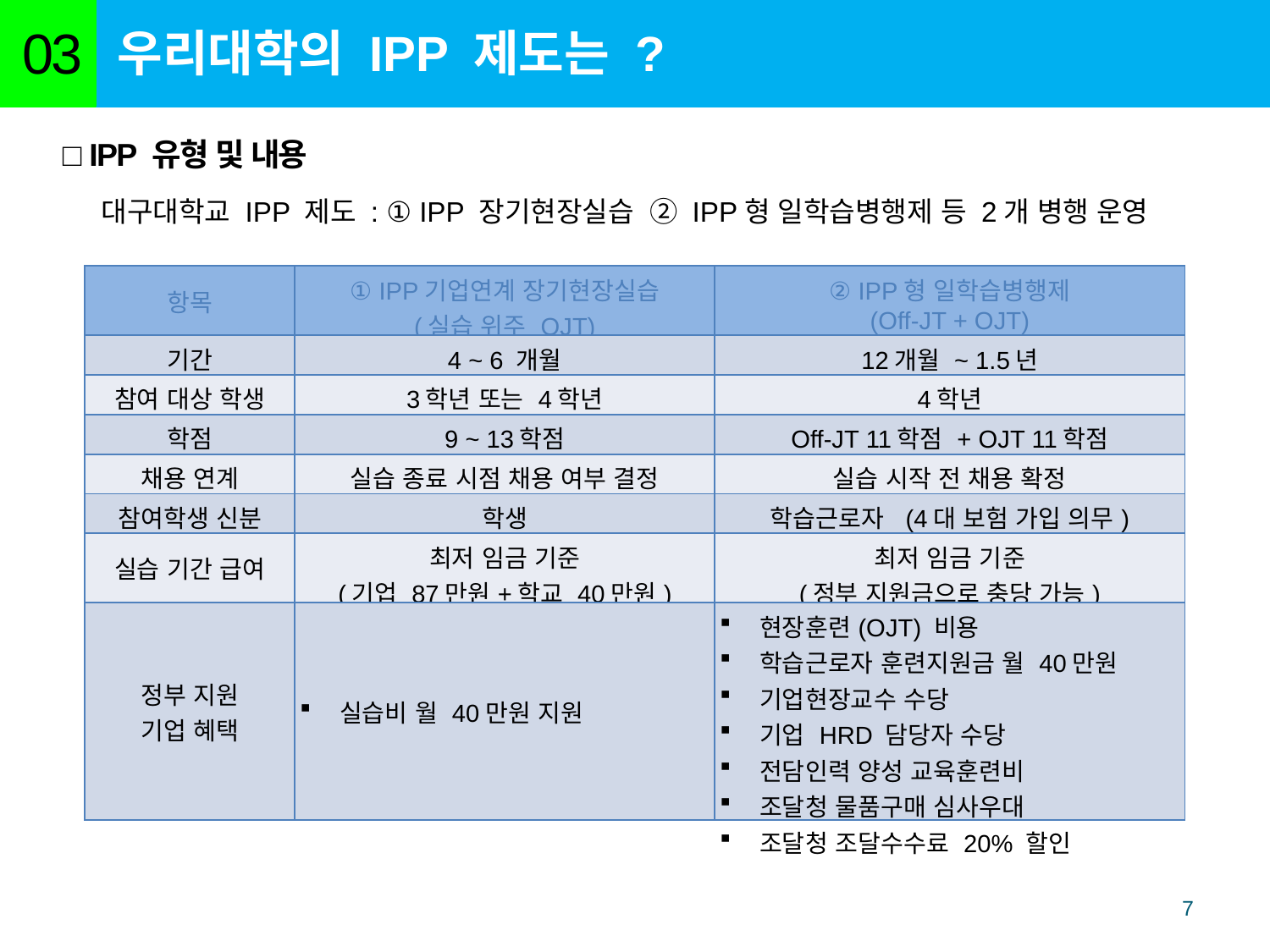

우리대학의 IPP 제도는 ?
03
□ IPP 유형 및 내용
    대구대학교 IPP 제도 : ① IPP 장기현장실습  ② IPP형 일학습병행제 등 2개 병행 운영
| 항목 | ① IPP기업연계 장기현장실습 (실습 위주 OJT) | ② IPP형 일학습병행제 (Off-JT + OJT) |
| --- | --- | --- |
| 기간 | 4 ~ 6 개월 | 12개월 ~ 1.5년 |
| 참여 대상 학생 | 3학년 또는 4학년 | 4학년 |
| 학점 | 9 ~ 13학점 | Off-JT 11학점 + OJT 11학점 |
| 채용 연계 | 실습 종료 시점 채용 여부 결정 | 실습 시작 전 채용 확정 |
| 참여학생 신분 | 학생 | 학습근로자 (4대 보험 가입 의무) |
| 실습 기간 급여 | 최저 임금 기준 (기업 87만원+학교 40만원) | 최저 임금 기준 (정부 지원금으로 충당 가능) |
| 정부 지원 기업 혜택 | 실습비 월 40만원 지원 | 현장훈련(OJT) 비용 학습근로자 훈련지원금 월 40만원 기업현장교수 수당 기업 HRD 담당자 수당 전담인력 양성 교육훈련비 조달청 물품구매 심사우대 조달청 조달수수료 20% 할인 |
7